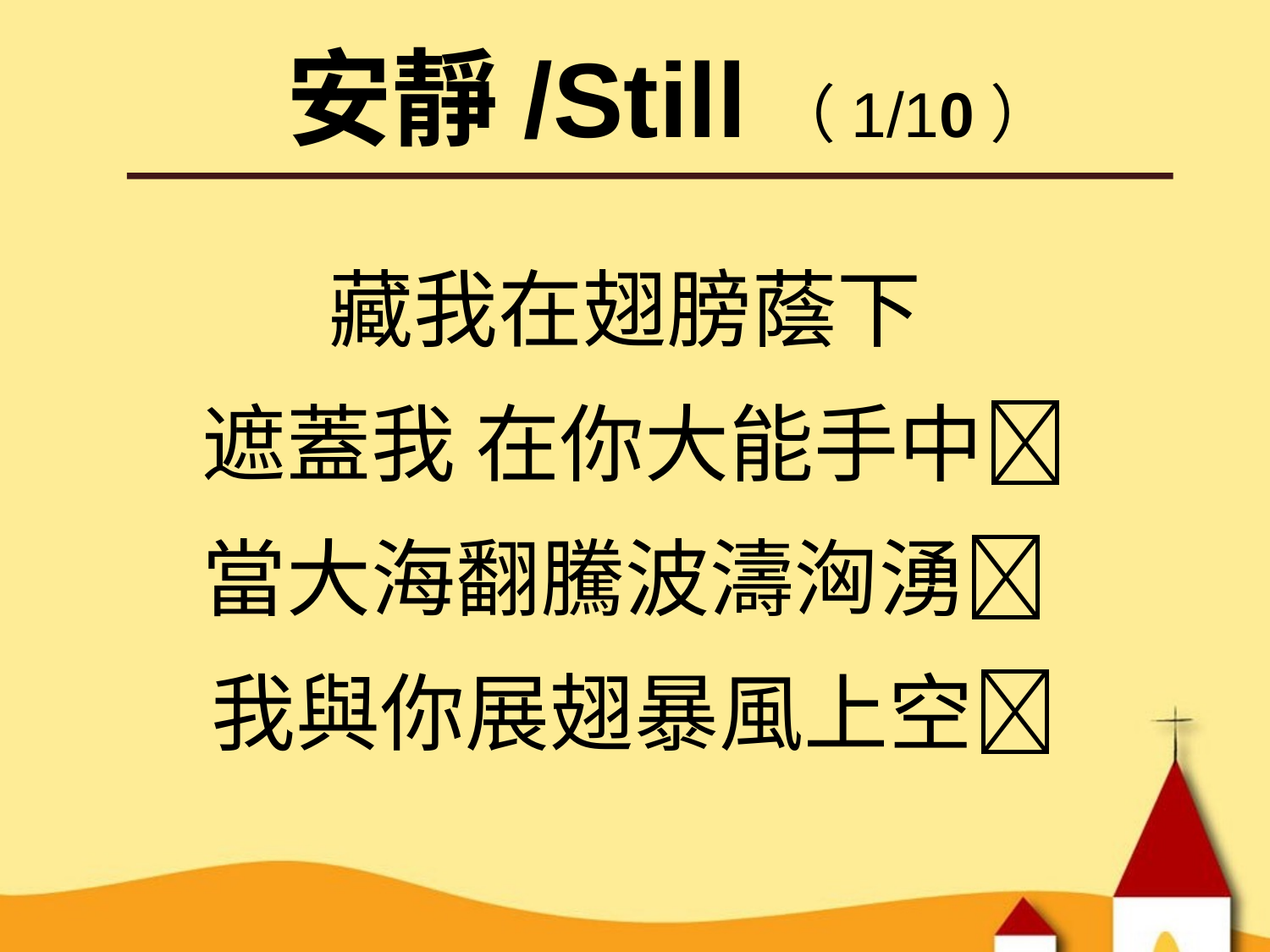

安靜/Still（1/10）

藏我在翅膀蔭下
遮蓋我 在你⼤能⼿中􌅤
當⼤海翻騰波濤洶湧􌅦
我與你展翅暴風上空􌅦